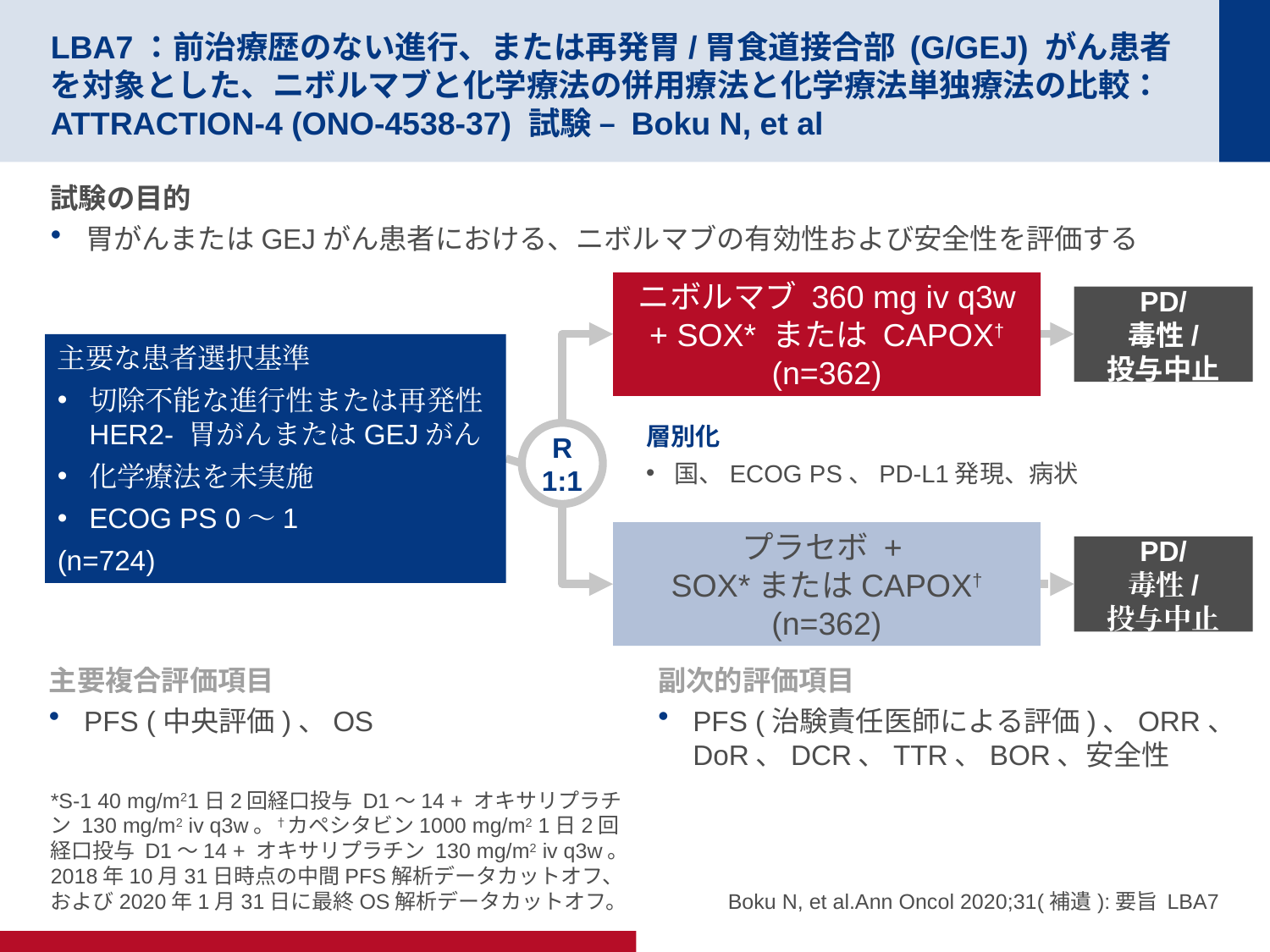

# LBA7：前治療歴のない進行、または再発胃/胃食道接合部 (G/GEJ) がん患者を対象とした、ニボルマブと化学療法の併用療法と化学療法単独療法の比較：ATTRACTION-4 (ONO-4538-37) 試験 – Boku N, et al
試験の目的
胃がんまたはGEJがん患者における、ニボルマブの有効性および安全性を評価する
ニボルマブ 360 mg iv q3w + SOX* または CAPOX†
(n=362)
PD/
毒性/
投与中止
主要な患者選択基準
切除不能な進行性または再発性HER2- 胃がんまたはGEJがん
化学療法を未実施
ECOG PS 0～1
(n=724)
層別化
国、ECOG PS、PD-L1発現、病状
R
1:1
プラセボ +
SOX*またはCAPOX†
(n=362)
PD/
毒性/
投与中止
主要複合評価項目
PFS (中央評価)、OS
副次的評価項目
PFS (治験責任医師による評価)、ORR、DoR、DCR、TTR、BOR、安全性
*S-1 40 mg/m21日2回経口投与 D1～14 + オキサリプラチン 130 mg/m2 iv q3w。†カペシタビン1000 mg/m2 1日2回経口投与 D1～14 + オキサリプラチン 130 mg/m2 iv q3w。
2018年10月31日時点の中間PFS解析データカットオフ、および2020年1月31日に最終OS解析データカットオフ。
Boku N, et al.Ann Oncol 2020;31(補遺):要旨 LBA7